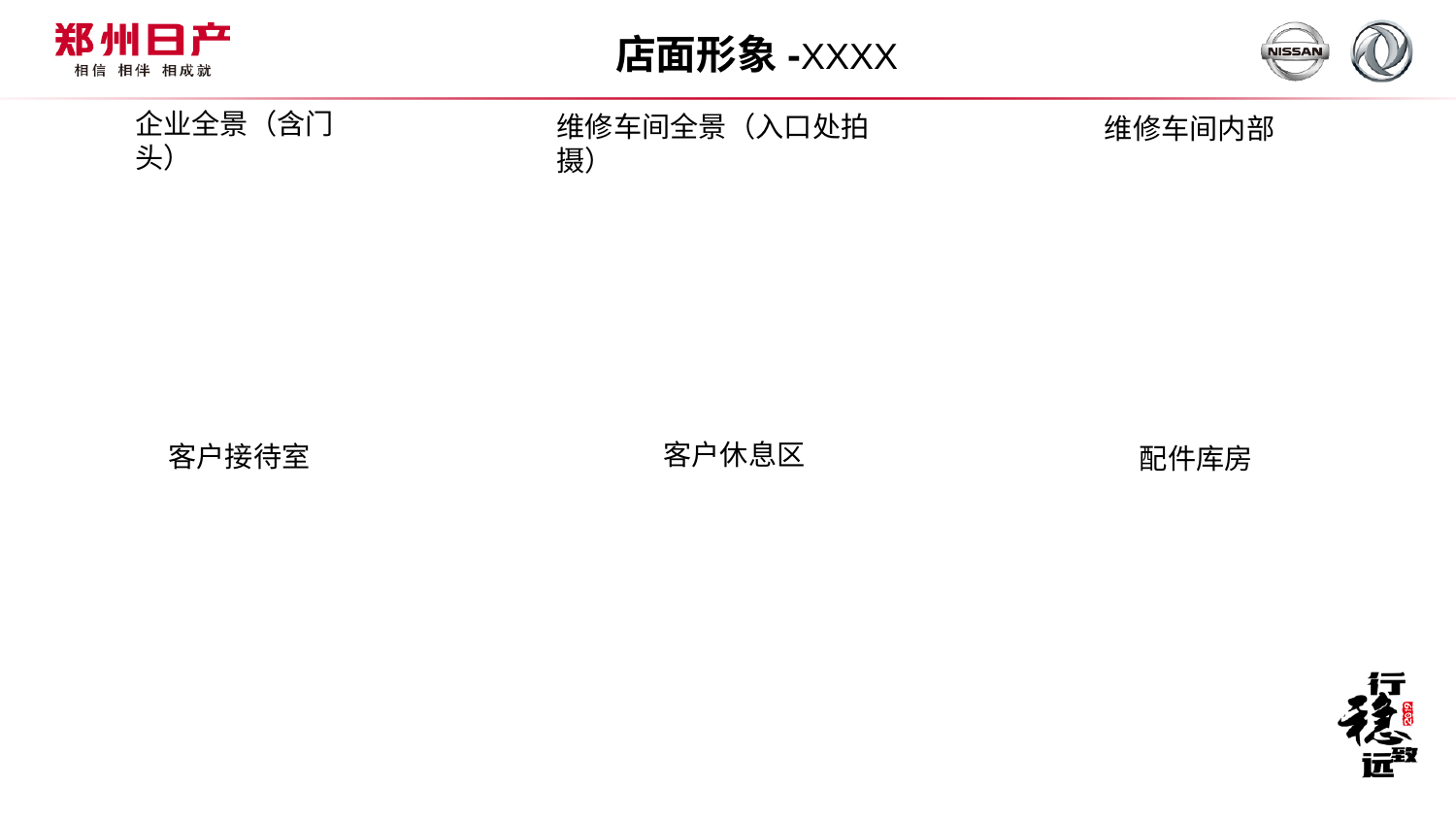

店面形象-XXXX
企业全景（含门头）
维修车间全景（入口处拍摄）
维修车间内部
客户休息区
客户接待室
配件库房